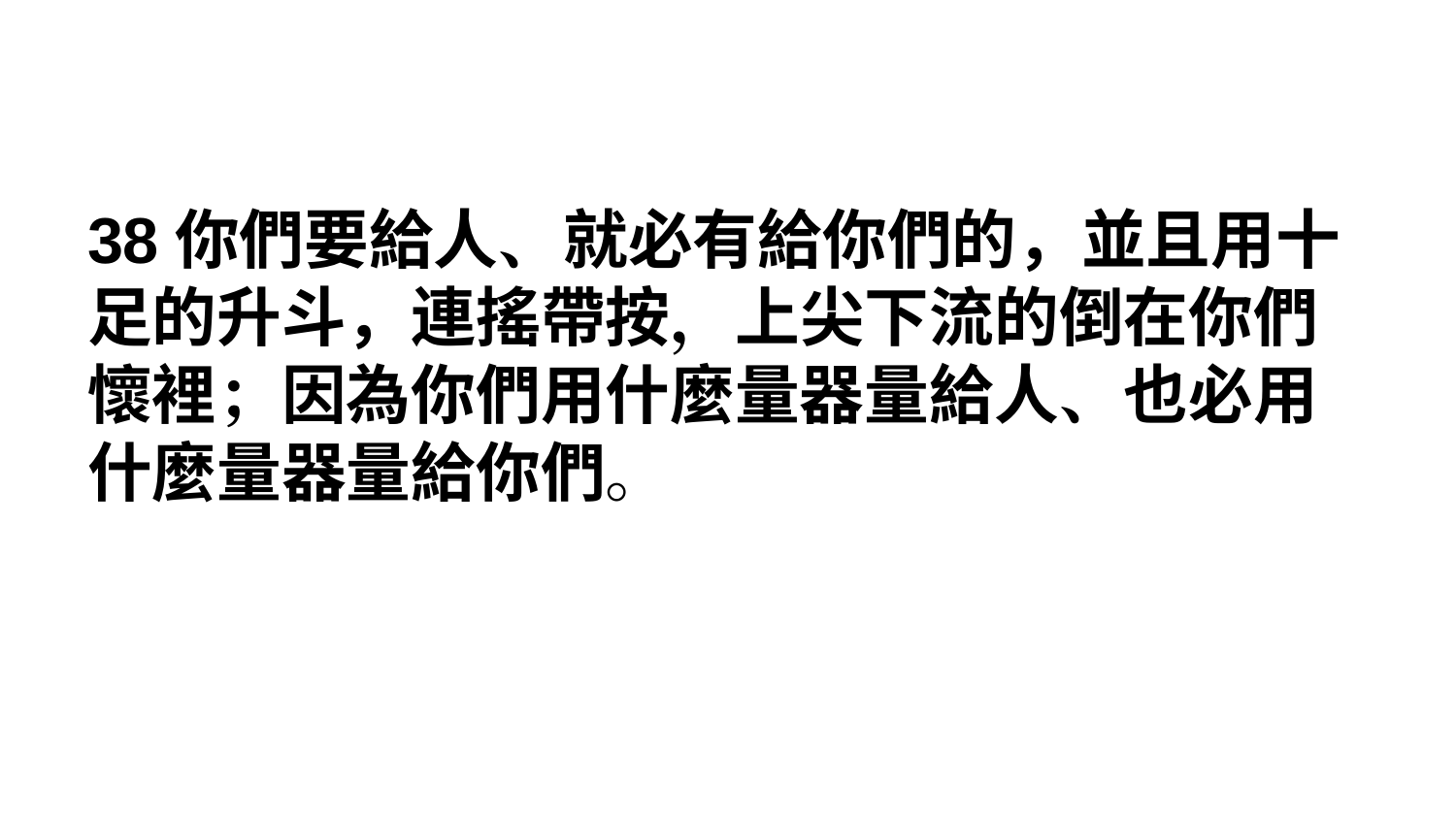

#
38你們要給人、就必有給你們的，並且用十足的升斗，連搖帶按，上尖下流的倒在你們懷裡；因為你們用什麼量器量給人、也必用什麼量器量給你們。